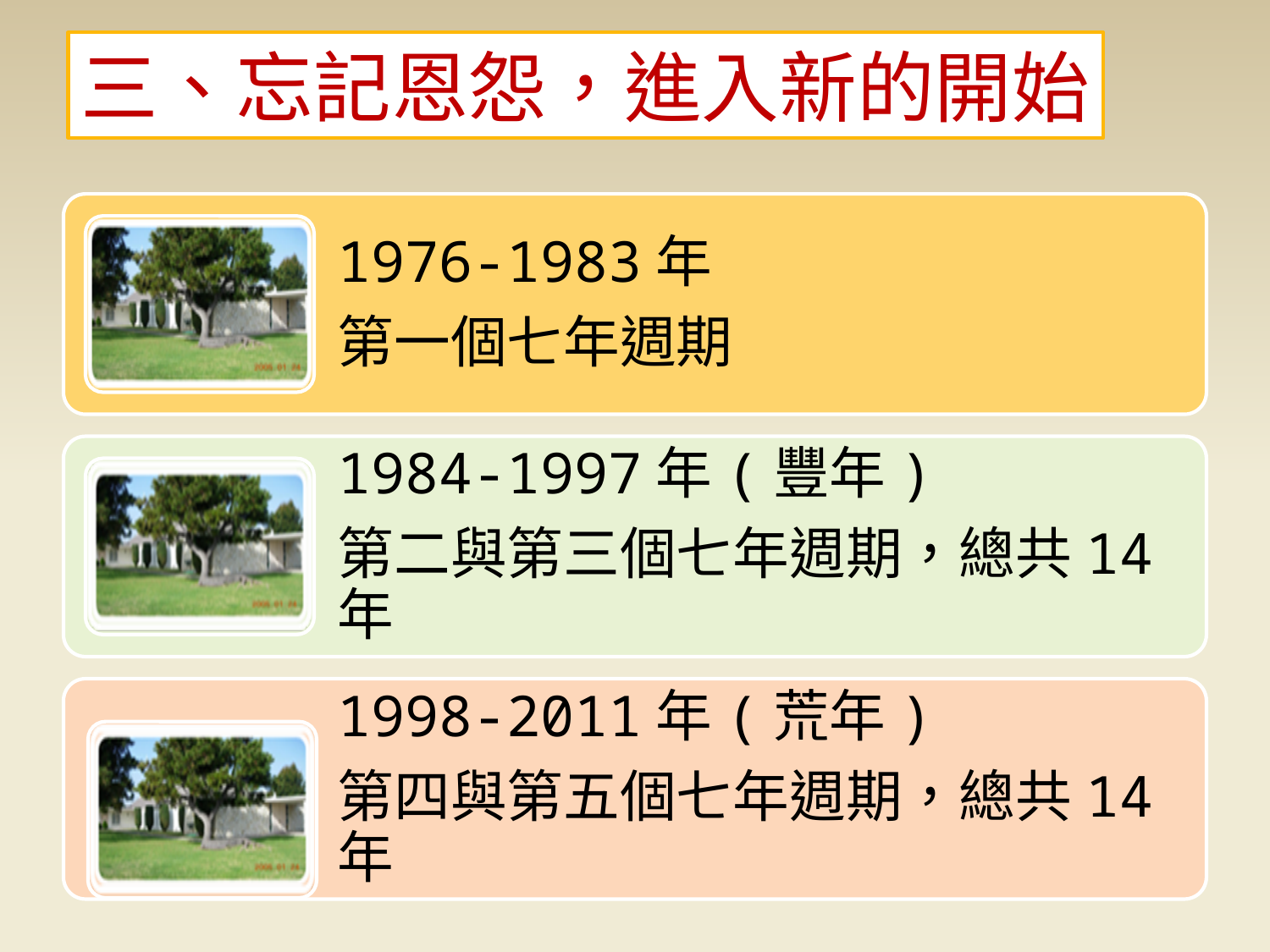

三、忘記恩怨，進入新的開始
1976-1983年
第一個七年週期
1984-1997年(豐年)
第二與第三個七年週期，總共14年
1998-2011年(荒年)
第四與第五個七年週期，總共14年